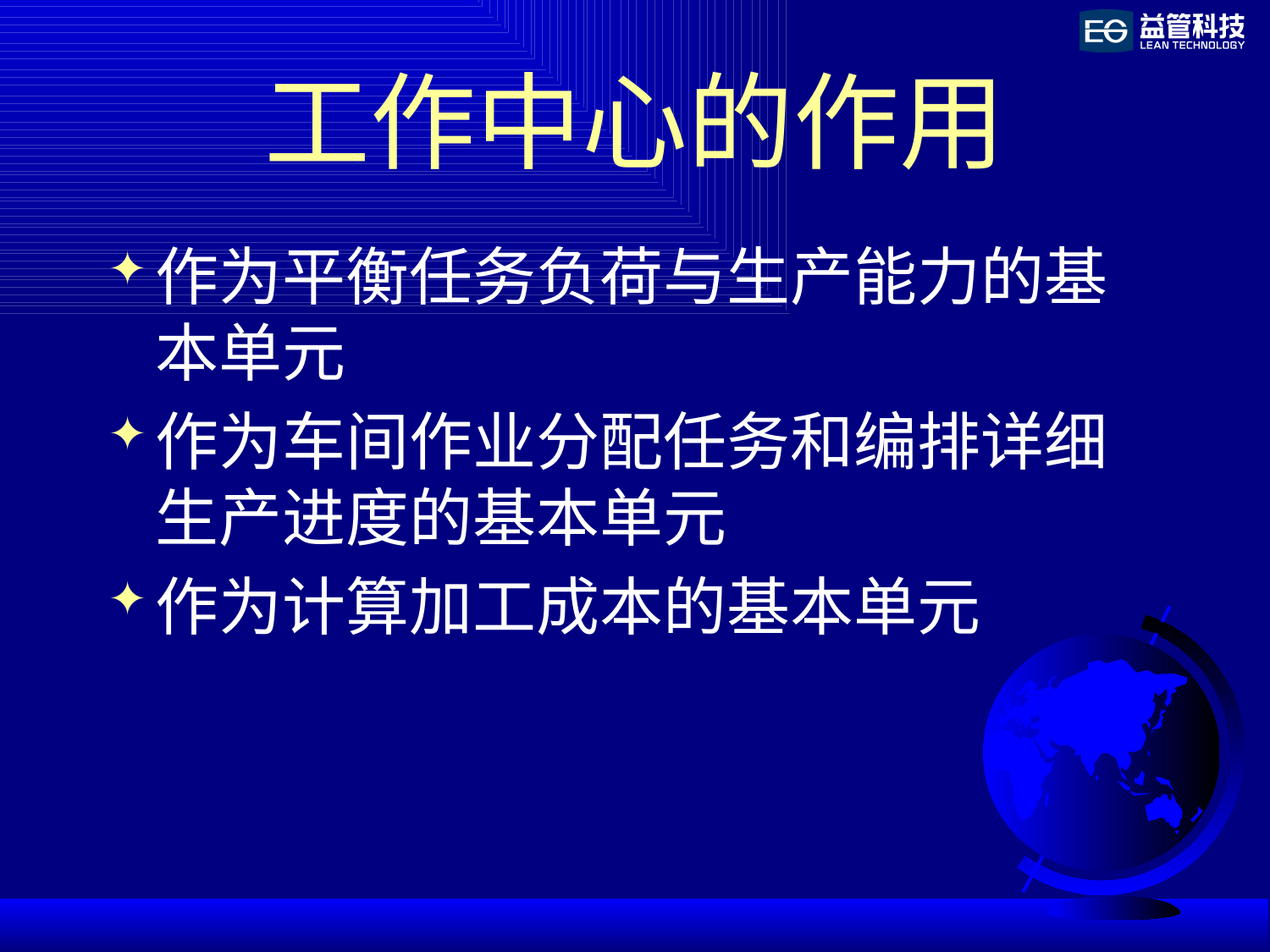

# 工作中心的作用
作为平衡任务负荷与生产能力的基本单元
作为车间作业分配任务和编排详细生产进度的基本单元
作为计算加工成本的基本单元
21